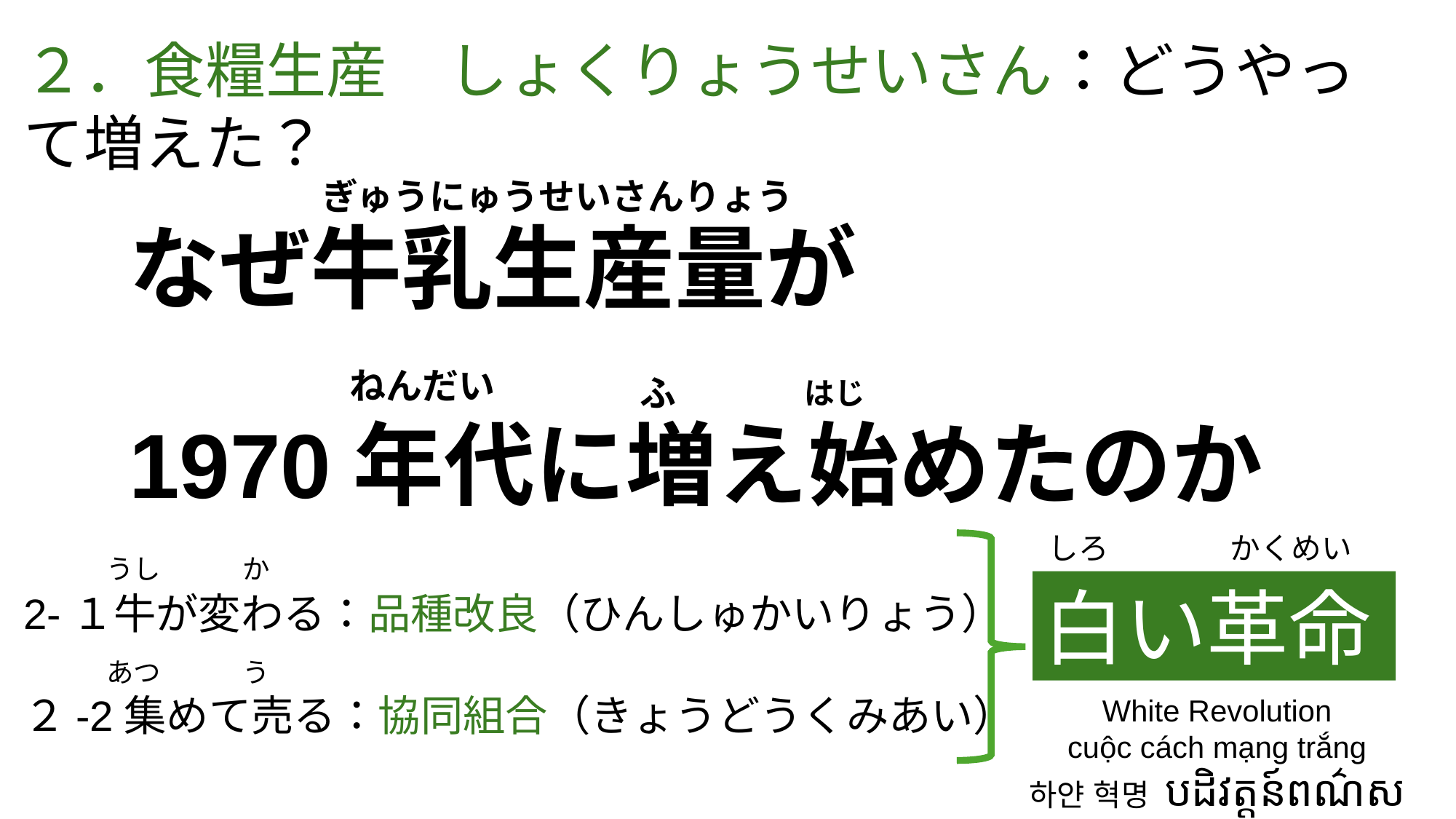

２．食糧生産　しょくりょうせいさん：どうやって増えた？
ぎゅうにゅうせいさんりょう
# なぜ牛乳生産量が 1970年代に増え始めたのか
ねんだい
ふ
はじ
しろ　　　　かくめい

うし　　　か
白い革命
2-１牛が変わる：品種改良（ひんしゅかいりょう）

２-2集めて売る：協同組合（きょうどうくみあい）
あつ　　　う
White Revolution
cuộc cách mạng trắng
하얀 혁명 បដិវត្តន៍ពណ៌ស